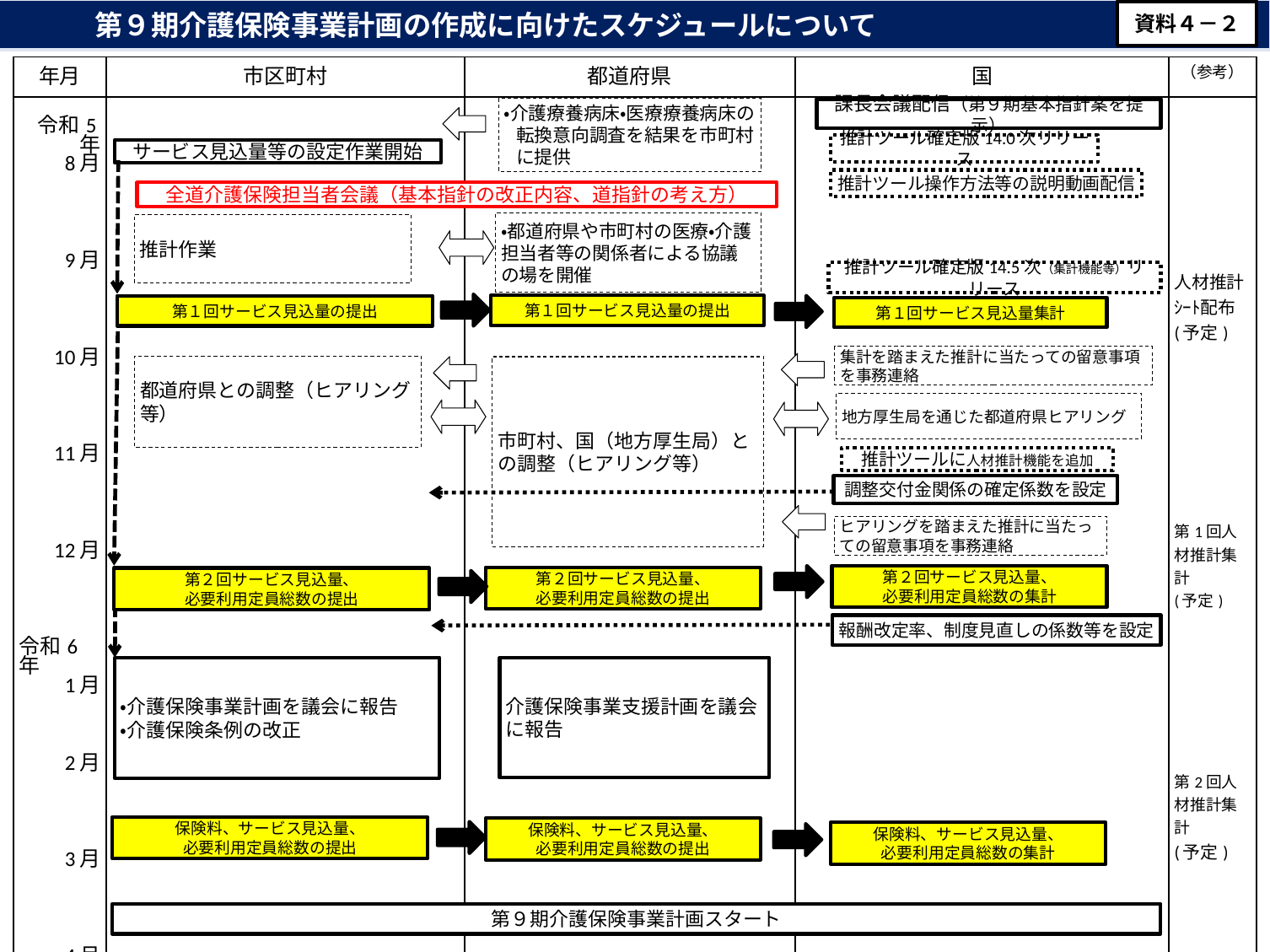

第９期介護保険事業計画の作成に向けたスケジュールについて
資料４－２
| 年月 | 市区町村 | 都道府県 | 国 | （参考） |
| --- | --- | --- | --- | --- |
| 令和5年 8月 9月 10月 11月 12月 令和6年 1月 2月 3月 4月 |  |  |  | 人材推計ｼｰﾄ配布 (予定) 第1回人材推計集計 (予定) 第2回人材推計集計 (予定) |
・介護療養病床・医療療養病床の転換意向調査を結果を市町村に提供
課長会議配信（第９期基本指針案を提示）

推計ツール確定版14.0次リリース
サービス見込量等の設定作業開始
推計ツール操作方法等の説明動画配信
全道介護保険担当者会議（基本指針の改正内容、道指針の考え方）
・都道府県や市町村の医療・介護担当者等の関係者による協議の場を開催
推計作業

推計ツール確定版14.5次（集計機能等）リリース

第１回サービス見込量の提出

第１回サービス見込量の提出
第１回サービス見込量集計
集計を踏まえた推計に当たっての留意事項を事務連絡

都道府県との調整（ヒアリング等）

市町村、国（地方厚生局）との調整（ヒアリング等）
地方厚生局を通じた都道府県ヒアリング

推計ツールに人材推計機能を追加
調整交付金関係の確定係数を設定

ヒアリングを踏まえた推計に当たっての留意事項を事務連絡
第２回サービス見込量、
必要利用定員総数の集計

第２回サービス見込量、
必要利用定員総数の提出
第２回サービス見込量、
必要利用定員総数の提出

報酬改定率、制度見直しの係数等を設定
介護保険事業支援計画を議会に報告
・介護保険事業計画を議会に報告
・介護保険条例の改正
保険料、サービス見込量、
必要利用定員総数の提出
保険料、サービス見込量、
必要利用定員総数の提出

保険料、サービス見込量、
必要利用定員総数の集計

第９期介護保険事業計画スタート